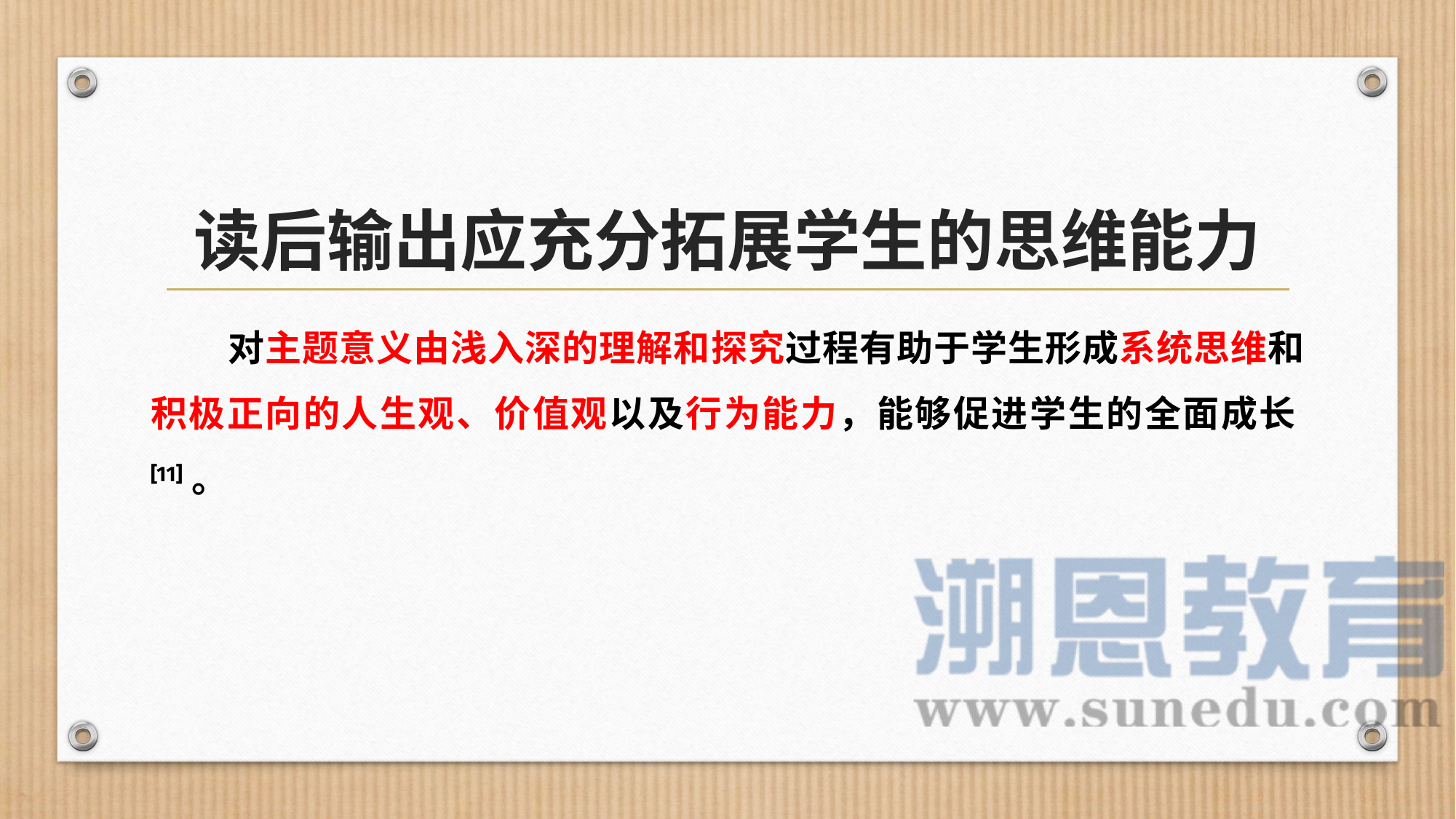

# 读后输出应充分拓展学生的思维能力
    对主题意义由浅入深的理解和探究过程有助于学生形成系统思维和积极正向的人生观、价值观以及行为能力，能够促进学生的全面成长[11]。